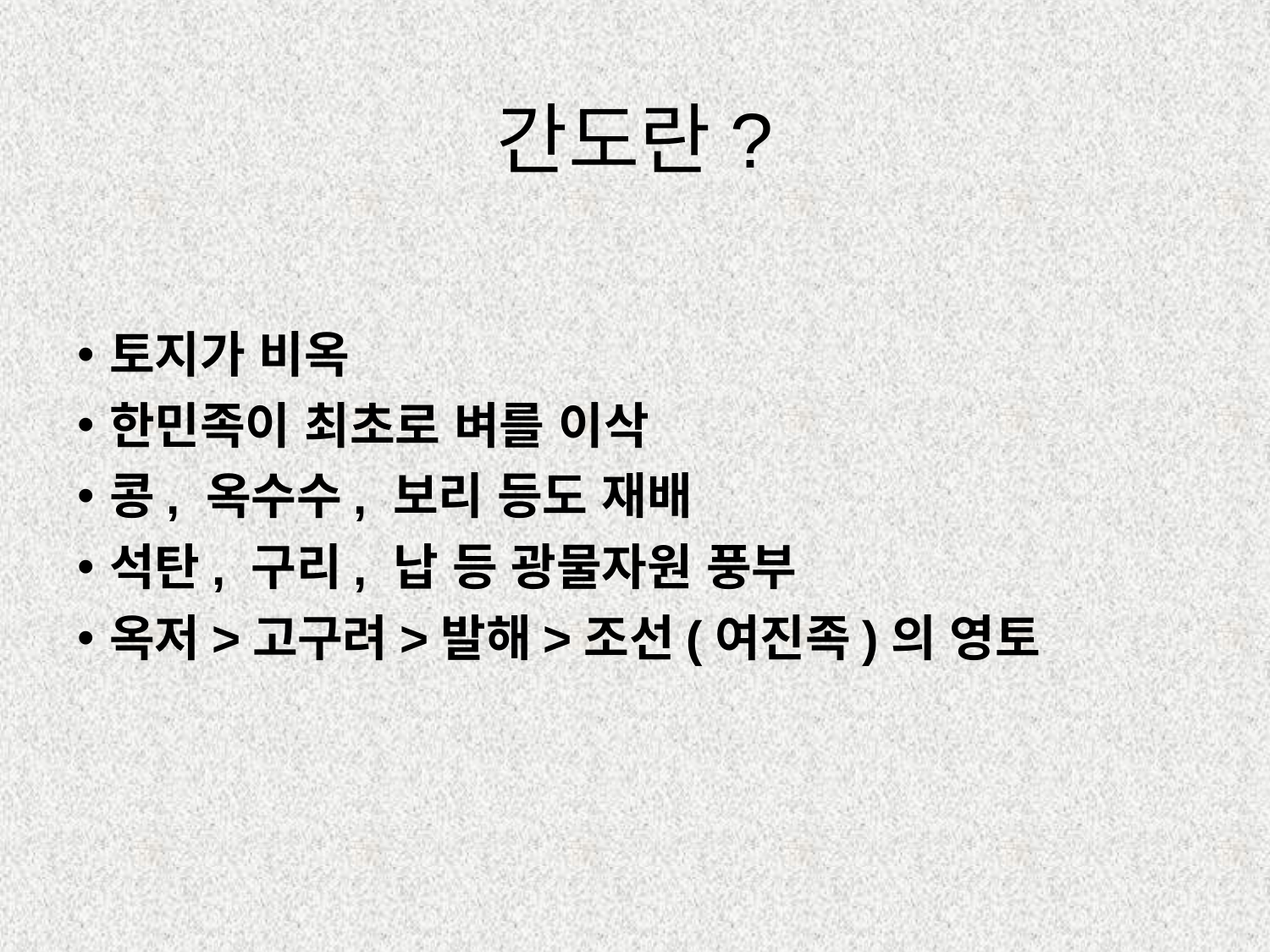

# 간도란?
토지가 비옥
한민족이 최초로 벼를 이삭
콩, 옥수수, 보리 등도 재배
석탄, 구리, 납 등 광물자원 풍부
옥저>고구려>발해>조선(여진족)의 영토